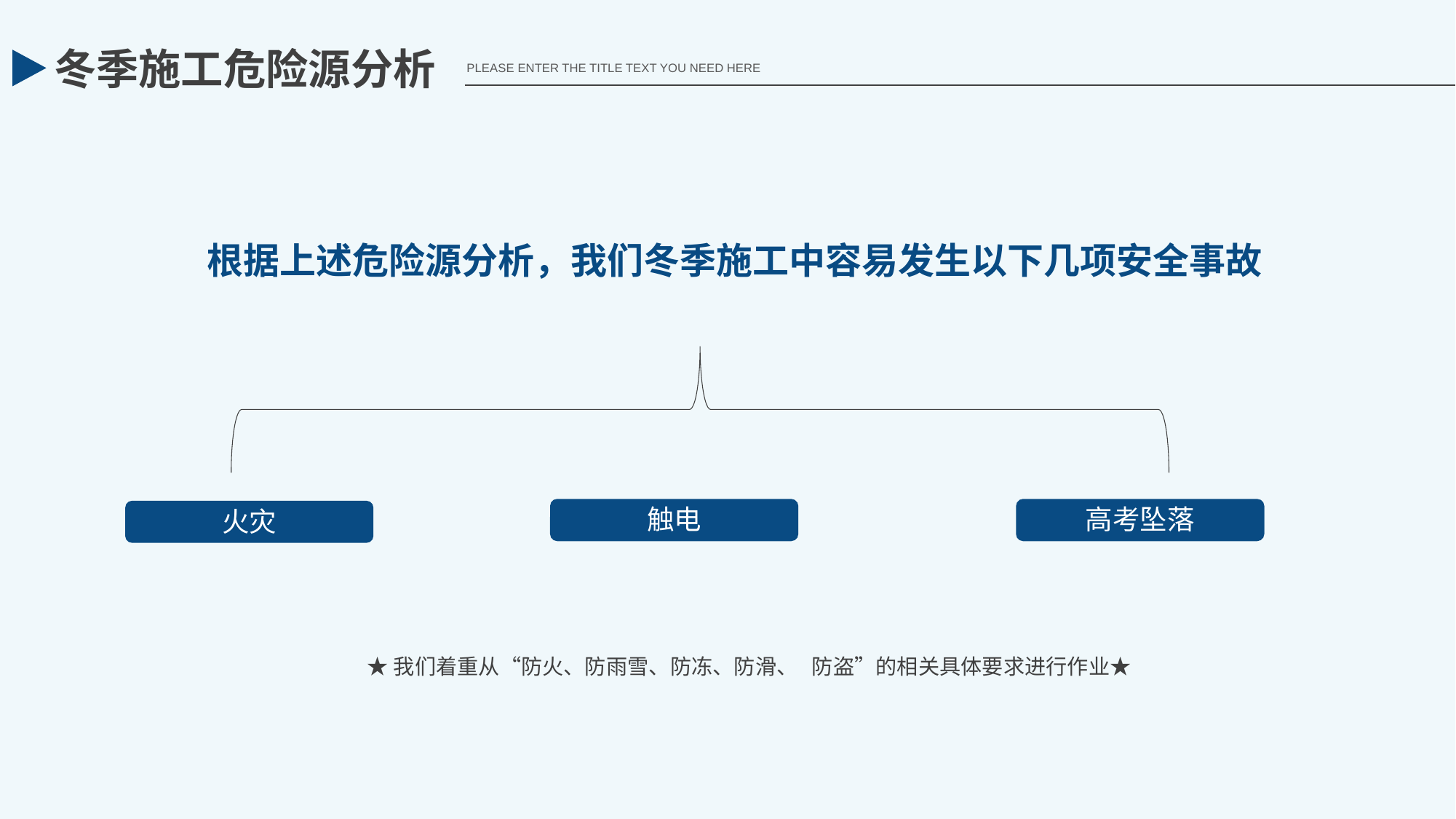

冬季施工危险源分析

PLEASE ENTER THE TITLE TEXT YOU NEED HERE
根据上述危险源分析，我们冬季施工中容易发生以下几项安全事故
触电

高考坠落

火灾

★我们着重从“防火、防雨雪、防冻、防滑、   防盗”的相关具体要求进行作业★